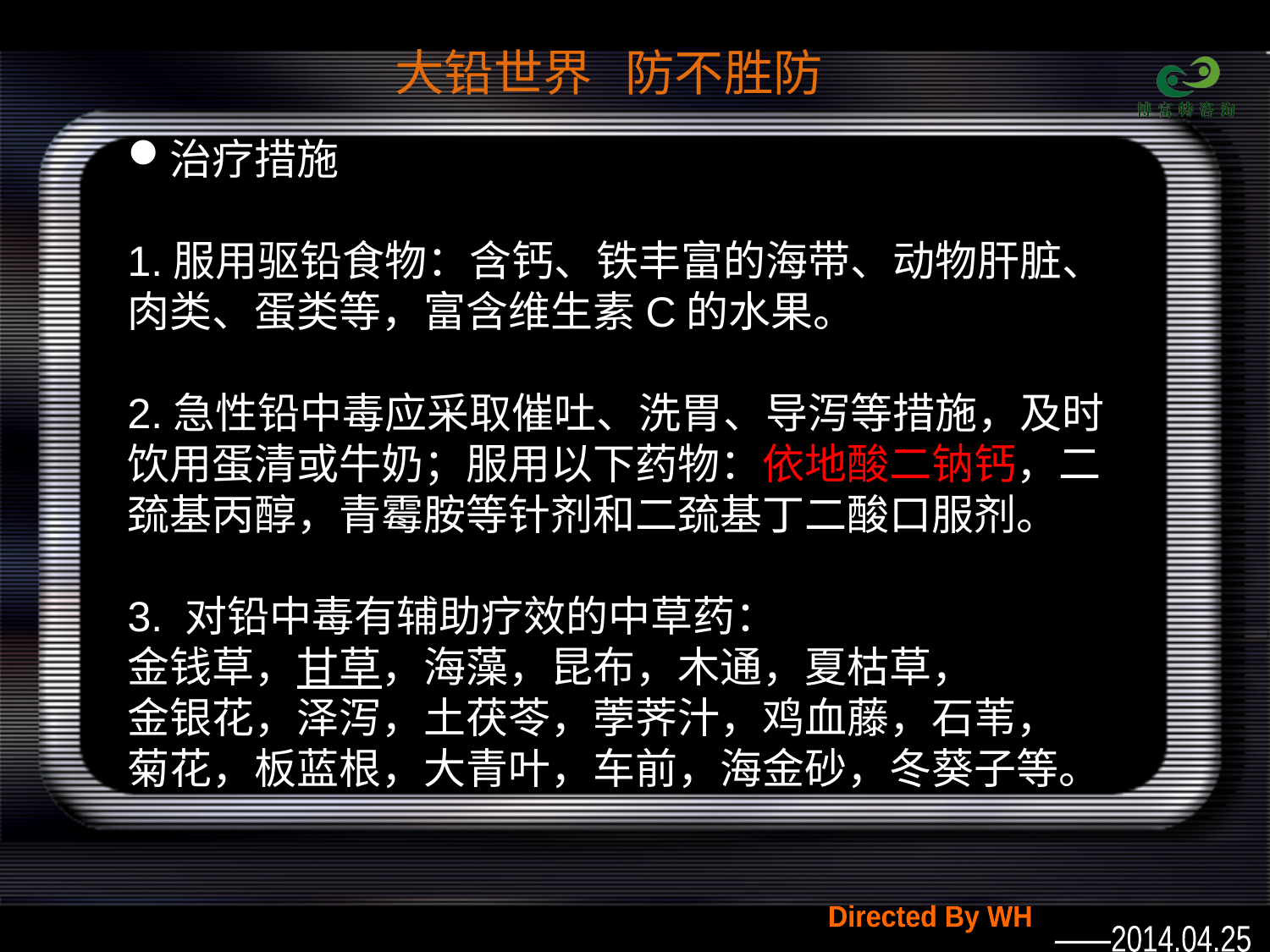

# 大铅世界   防不胜防
治疗措施

1.服用驱铅食物：含钙、铁丰富的海带、动物肝脏、肉类、蛋类等，富含维生素C的水果。

2.急性铅中毒应采取催吐、洗胃、导泻等措施，及时饮用蛋清或牛奶；服用以下药物：依地酸二钠钙，二巯基丙醇，青霉胺等针剂和二巯基丁二酸口服剂。

3. 对铅中毒有辅助疗效的中草药：
金钱草，甘草，海藻，昆布，木通，夏枯草，
金银花，泽泻，土茯苓，荸荠汁，鸡血藤，石苇，
菊花，板蓝根，大青叶，车前，海金砂，冬葵子等。